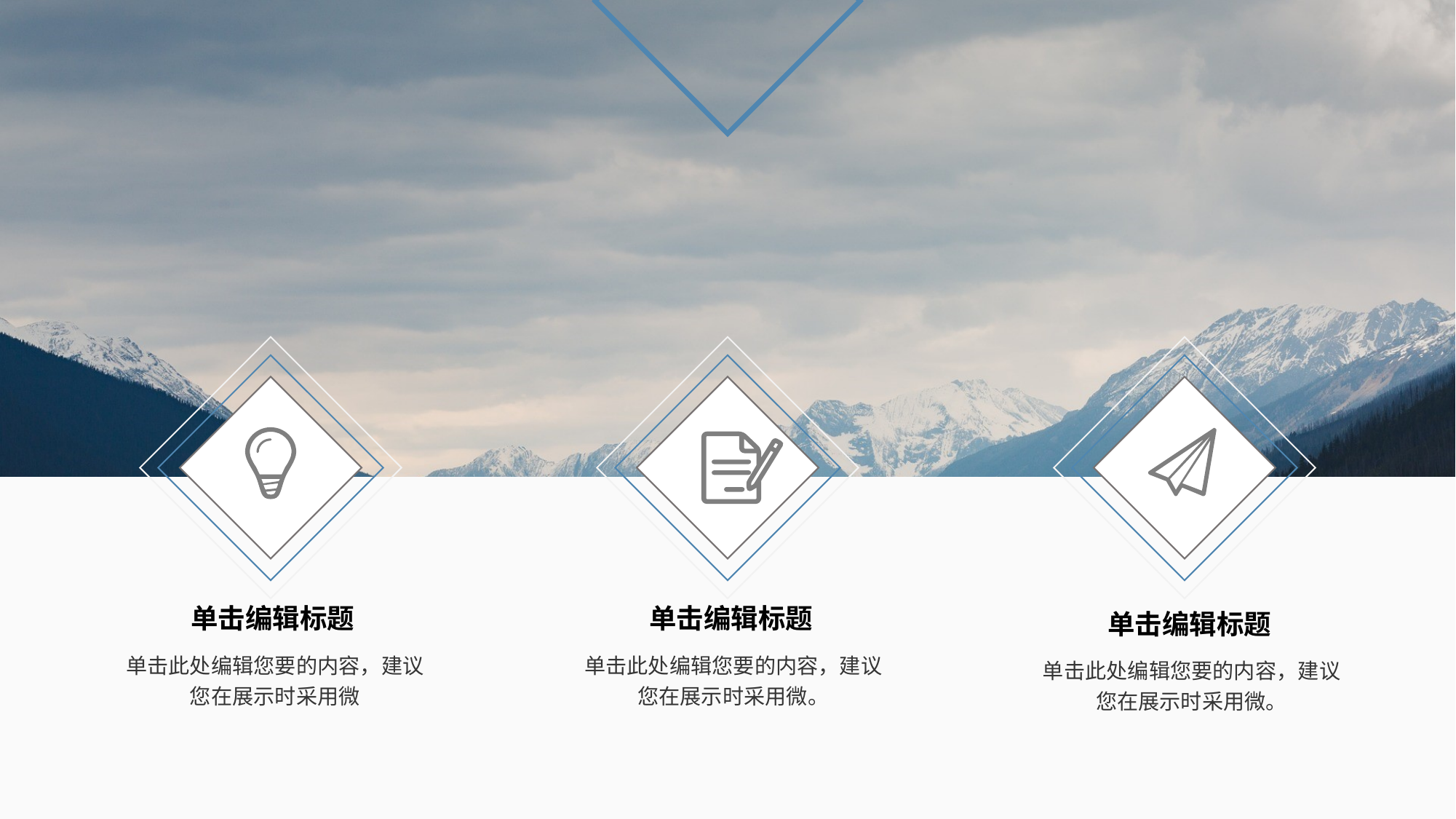

单击编辑标题
单击此处编辑您要的内容，建议您在展示时采用微
单击编辑标题
单击此处编辑您要的内容，建议您在展示时采用微。
单击编辑标题
单击此处编辑您要的内容，建议您在展示时采用微。